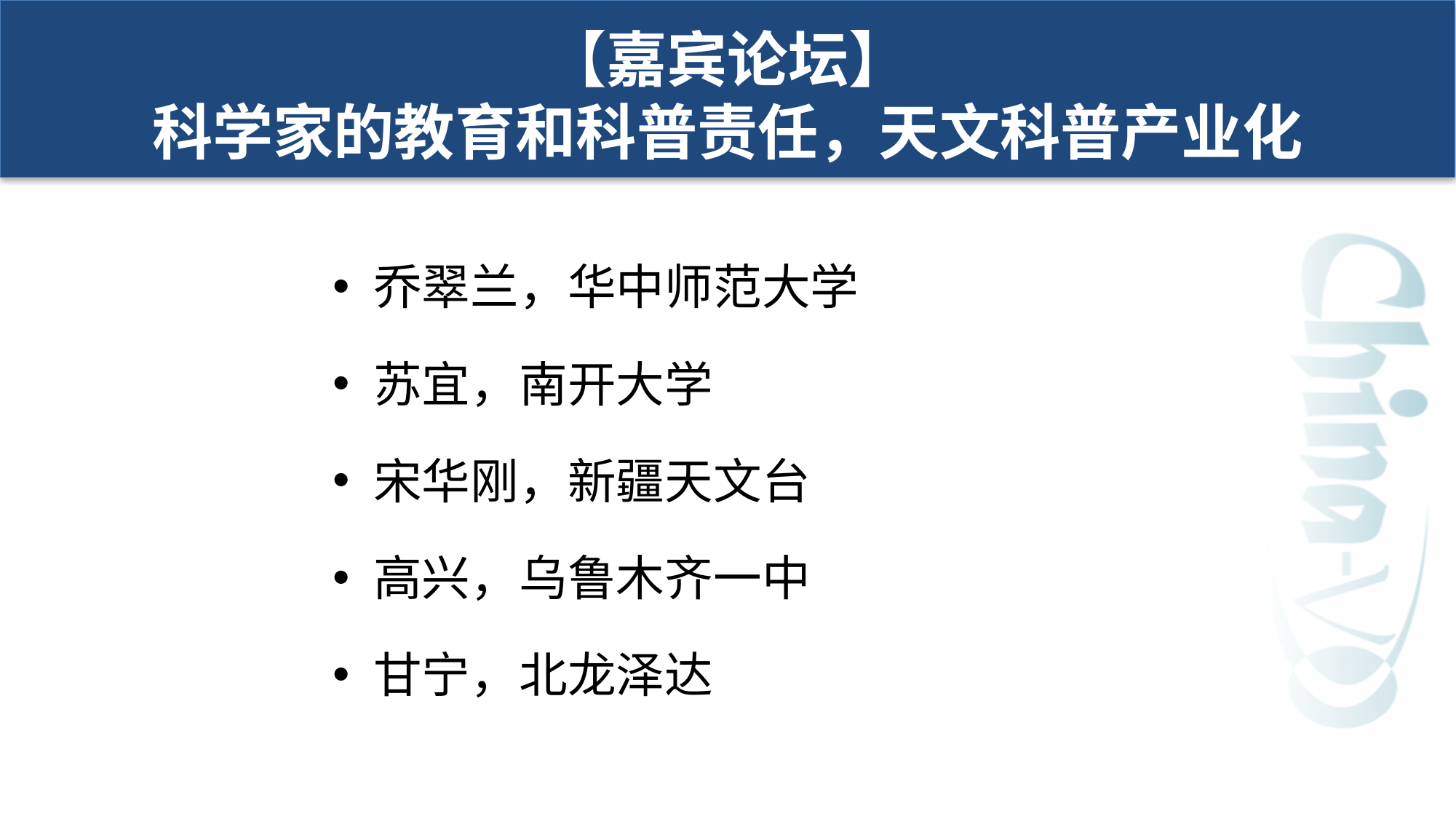

# 【嘉宾论坛】 科学家的教育和科普责任，天文科普产业化
乔翠兰，华中师范大学
苏宜，南开大学
宋华刚，新疆天文台
高兴，乌鲁木齐一中
甘宁，北龙泽达